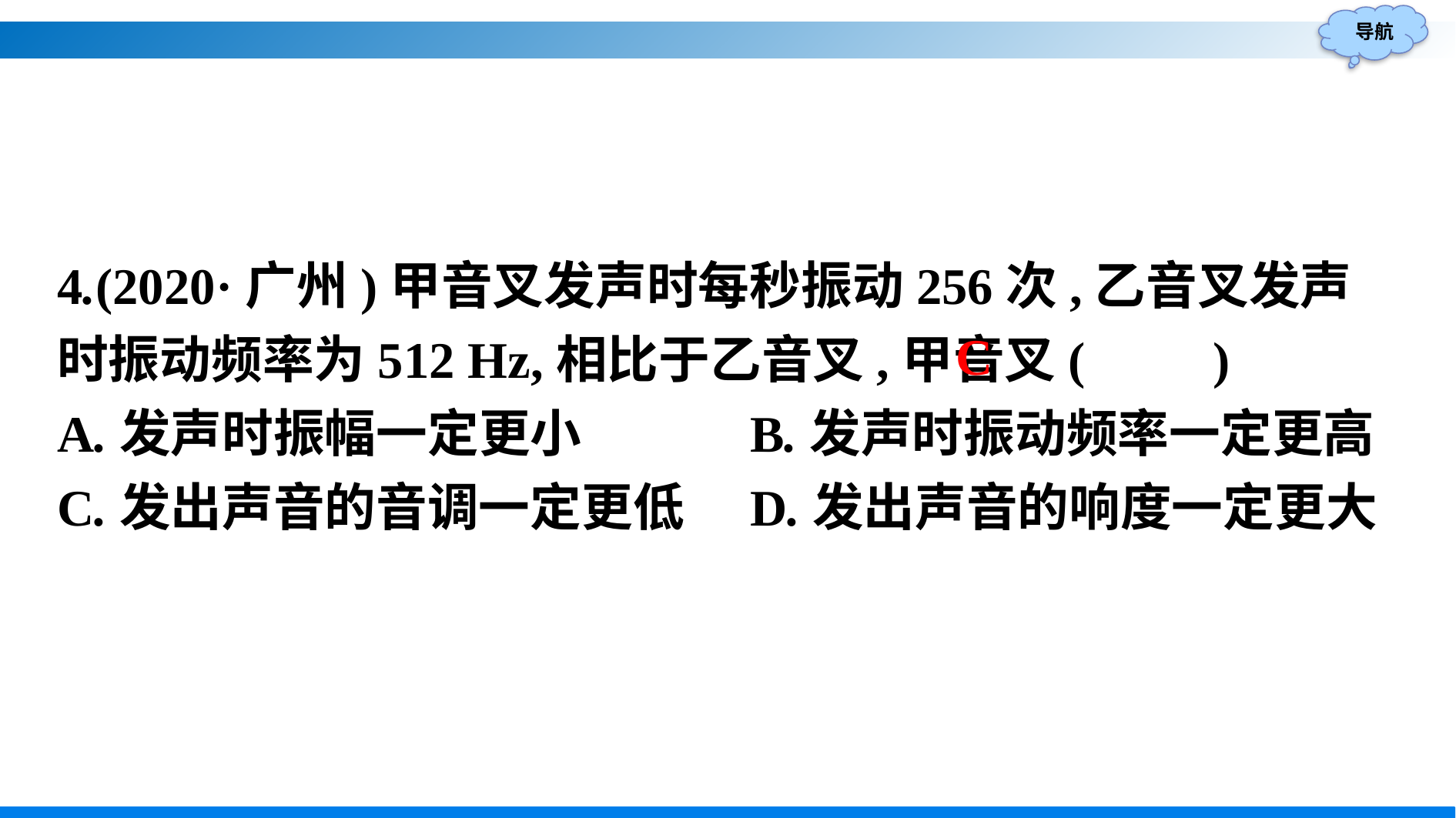

4.(2020·广州)甲音叉发声时每秒振动256次,乙音叉发声时振动频率为512 Hz,相比于乙音叉,甲音叉(　　)
A.发声时振幅一定更小		B.发声时振动频率一定更高
C.发出声音的音调一定更低	D.发出声音的响度一定更大
C